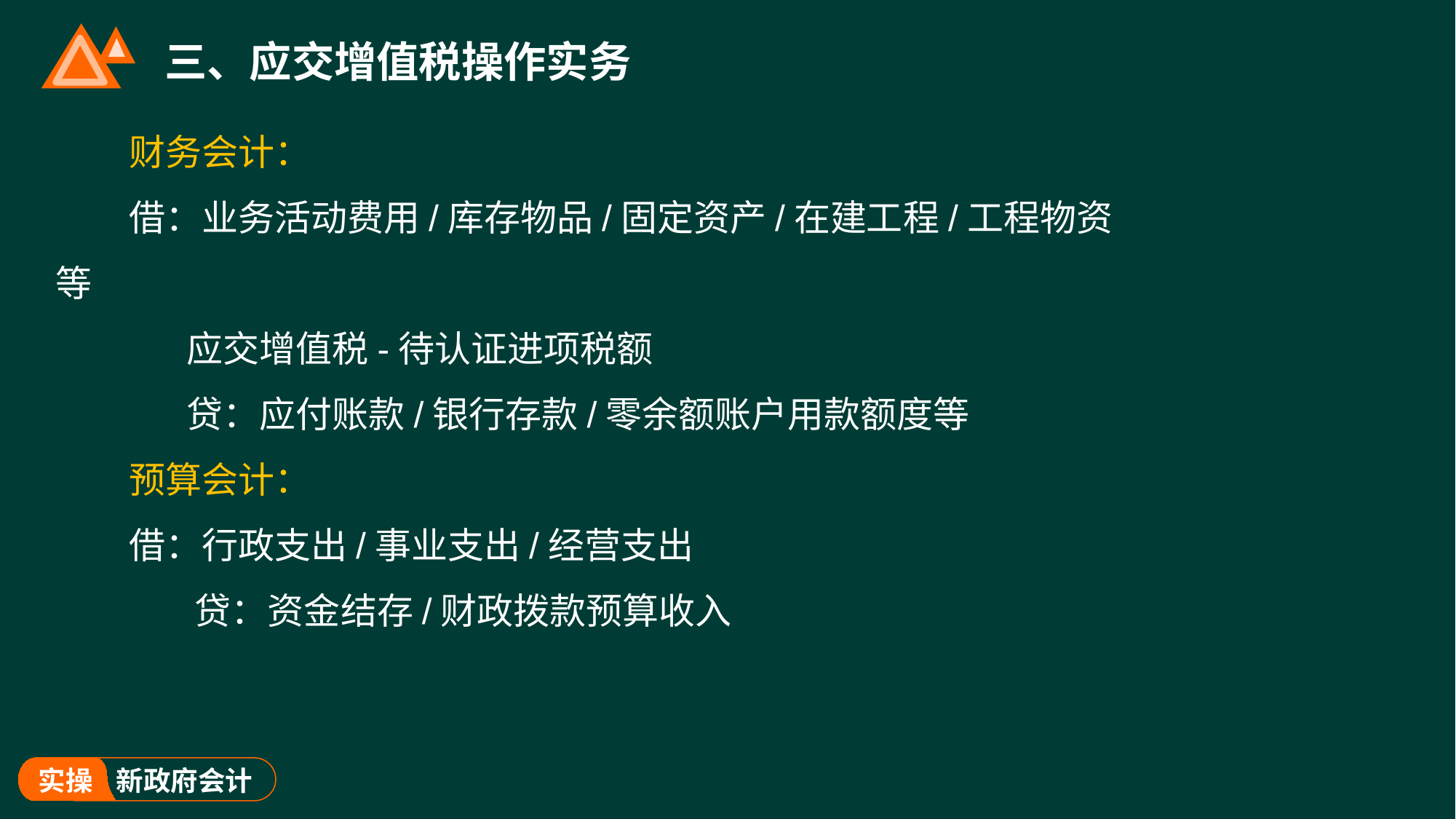

# 三、应交增值税操作实务
财务会计：
借：业务活动费用/库存物品/固定资产/在建工程/工程物资等
      应交增值税-待认证进项税额
      贷：应付账款/银行存款/零余额账户用款额度等
预算会计：
借：行政支出/事业支出/经营支出
       贷：资金结存/财政拨款预算收入